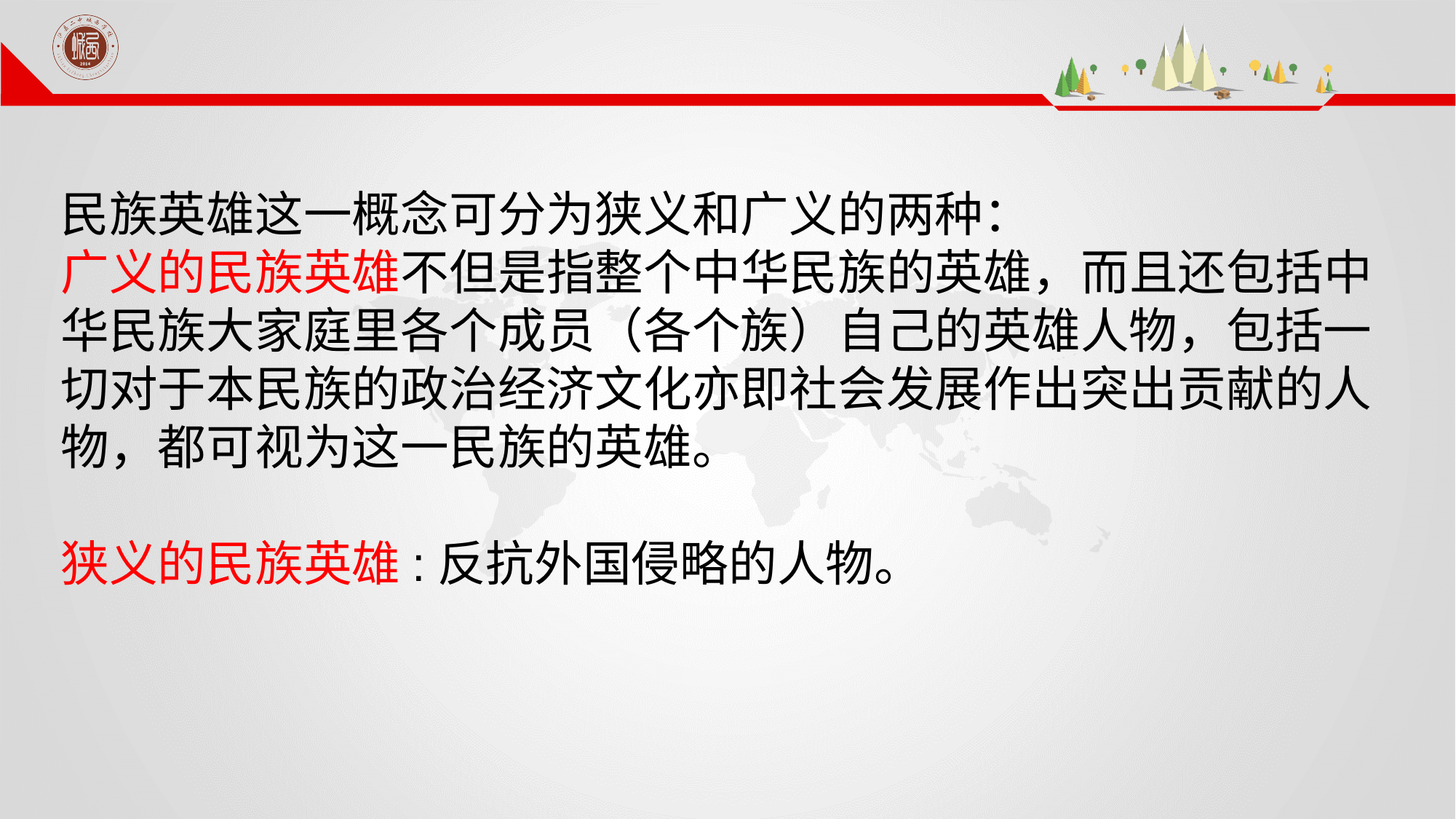

民族英雄这一概念可分为狭义和广义的两种：
广义的民族英雄不但是指整个中华民族的英雄，而且还包括中华民族大家庭里各个成员（各个族）自己的英雄人物，包括一切对于本民族的政治经济文化亦即社会发展作出突出贡献的人物，都可视为这一民族的英雄。

狭义的民族英雄:反抗外国侵略的人物。